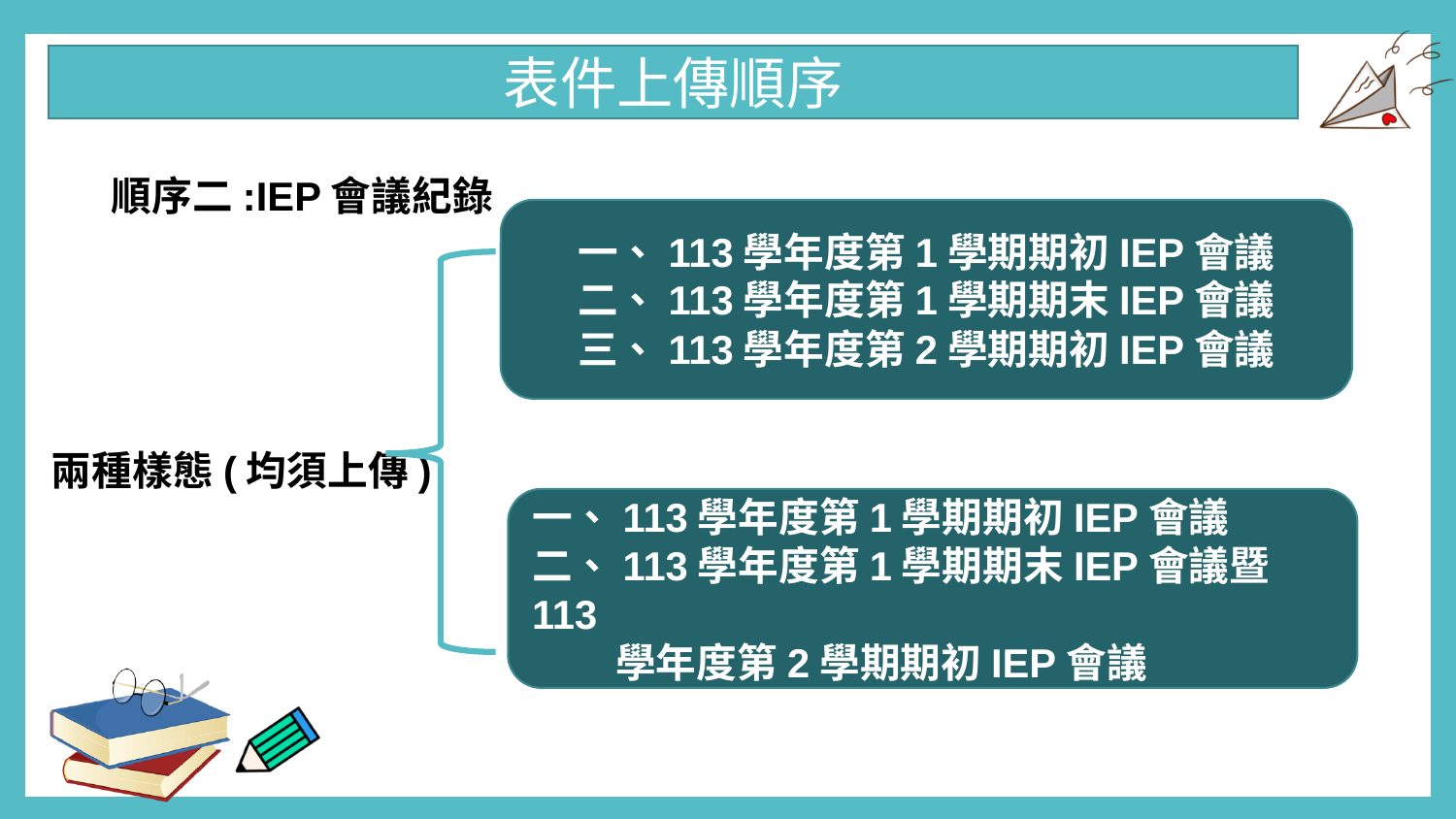

表件上傳順序
順序二:IEP會議紀錄
一、113學年度第1學期期初IEP會議
二、113學年度第1學期期末IEP會議
三、113學年度第2學期期初IEP會議

兩種樣態(均須上傳)
一、113學年度第1學期期初IEP會議
二、113學年度第1學期期末IEP會議暨113
        學年度第2學期期初IEP會議